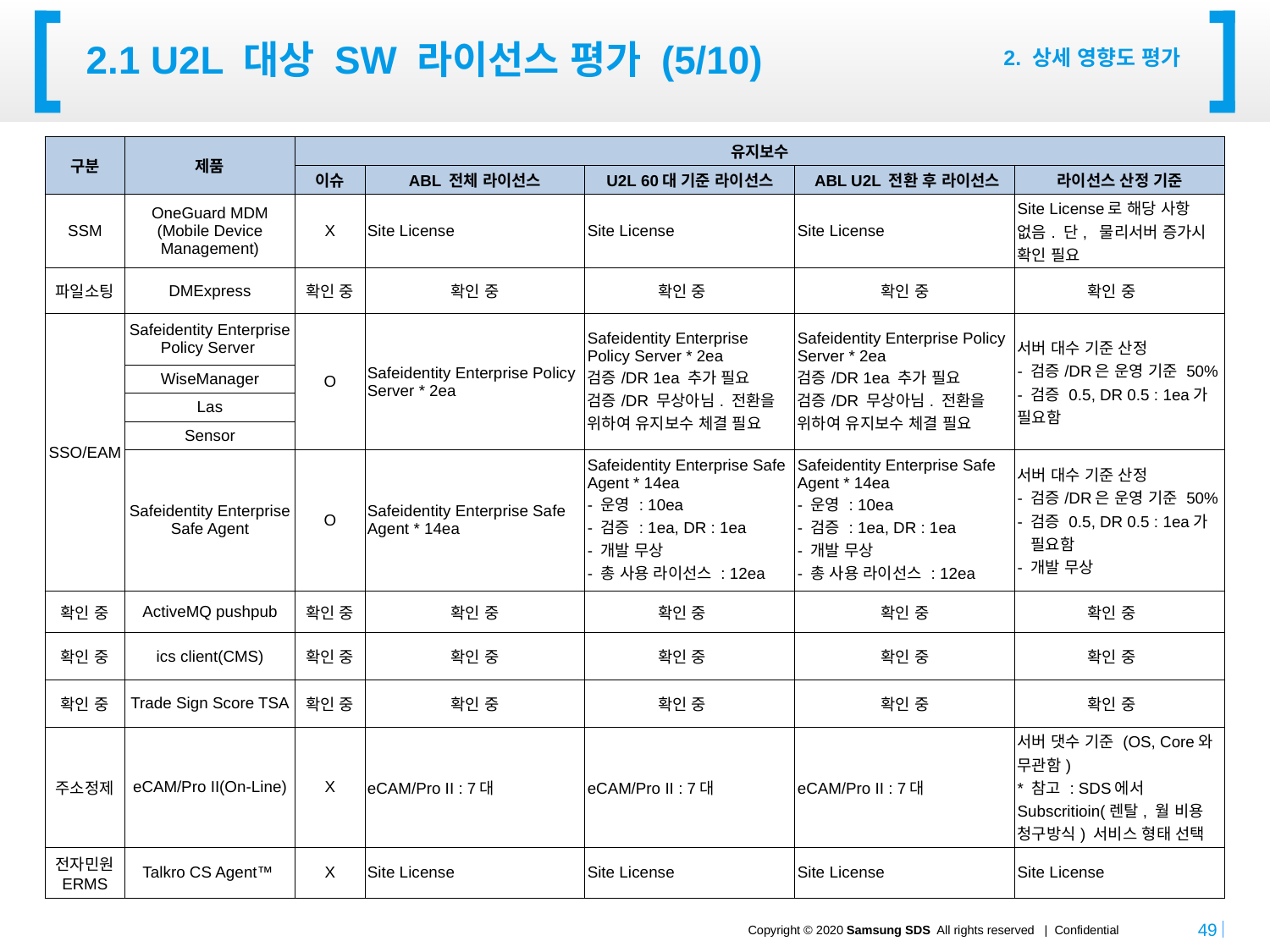

# 2.1 U2L 대상 SW 라이선스 평가 (5/10)
2. 상세 영향도 평가
| 구분 | 제품 | 유지보수 |  |  |  |  |
| --- | --- | --- | --- | --- | --- | --- |
|  |  | 이슈 | ABL 전체 라이선스 | U2L 60대 기준 라이선스 | ABL U2L 전환 후 라이선스 | 라이선스 산정 기준 |
| SSM | OneGuard MDM (Mobile Device Management) | X | Site License | Site License | Site License | Site License로 해당 사항 없음. 단, 물리서버 증가시 확인 필요 |
| 파일소팅 | DMExpress | 확인 중 | 확인 중 | 확인 중 | 확인 중 | 확인 중 |
| SSO/EAM | Safeidentity Enterprise Policy Server | O | Safeidentity Enterprise Policy Server \* 2ea | Safeidentity Enterprise Policy Server \* 2ea 검증/DR 1ea 추가 필요 검증/DR 무상아님. 전환을 위하여 유지보수 체결 필요 | Safeidentity Enterprise Policy Server \* 2ea 검증/DR 1ea 추가 필요 검증/DR 무상아님. 전환을 위하여 유지보수 체결 필요 | 서버 대수 기준 산정 - 검증/DR은 운영 기준 50% - 검증 0.5, DR 0.5 : 1ea가 필요함 |
|  | WiseManager |  |  |  |  |  |
|  | Las |  |  |  |  |  |
|  | Sensor |  |  |  |  |  |
|  | Safeidentity Enterprise Safe Agent | O | Safeidentity Enterprise Safe Agent \* 14ea | Safeidentity Enterprise Safe Agent \* 14ea - 운영 : 10ea - 검증 : 1ea, DR : 1ea - 개발 무상 - 총 사용 라이선스 : 12ea | Safeidentity Enterprise Safe Agent \* 14ea - 운영 : 10ea - 검증 : 1ea, DR : 1ea - 개발 무상 - 총 사용 라이선스 : 12ea | 서버 대수 기준 산정 - 검증/DR은 운영 기준 50% - 검증 0.5, DR 0.5 : 1ea가 필요함 - 개발 무상 |
| 확인 중 | ActiveMQ pushpub | 확인 중 | 확인 중 | 확인 중 | 확인 중 | 확인 중 |
| 확인 중 | ics client(CMS) | 확인 중 | 확인 중 | 확인 중 | 확인 중 | 확인 중 |
| 확인 중 | Trade Sign Score TSA | 확인 중 | 확인 중 | 확인 중 | 확인 중 | 확인 중 |
| 주소정제 | eCAM/Pro II(On-Line) | X | eCAM/Pro II : 7대 | eCAM/Pro II : 7대 | eCAM/Pro II : 7대 | 서버 댓수 기준 (OS, Core와 무관함) \* 참고 : SDS에서 Subscritioin(렌탈, 월 비용 청구방식) 서비스 형태 선택 |
| 전자민원 ERMS | Talkro CS Agent™ | X | Site License | Site License | Site License | Site License |